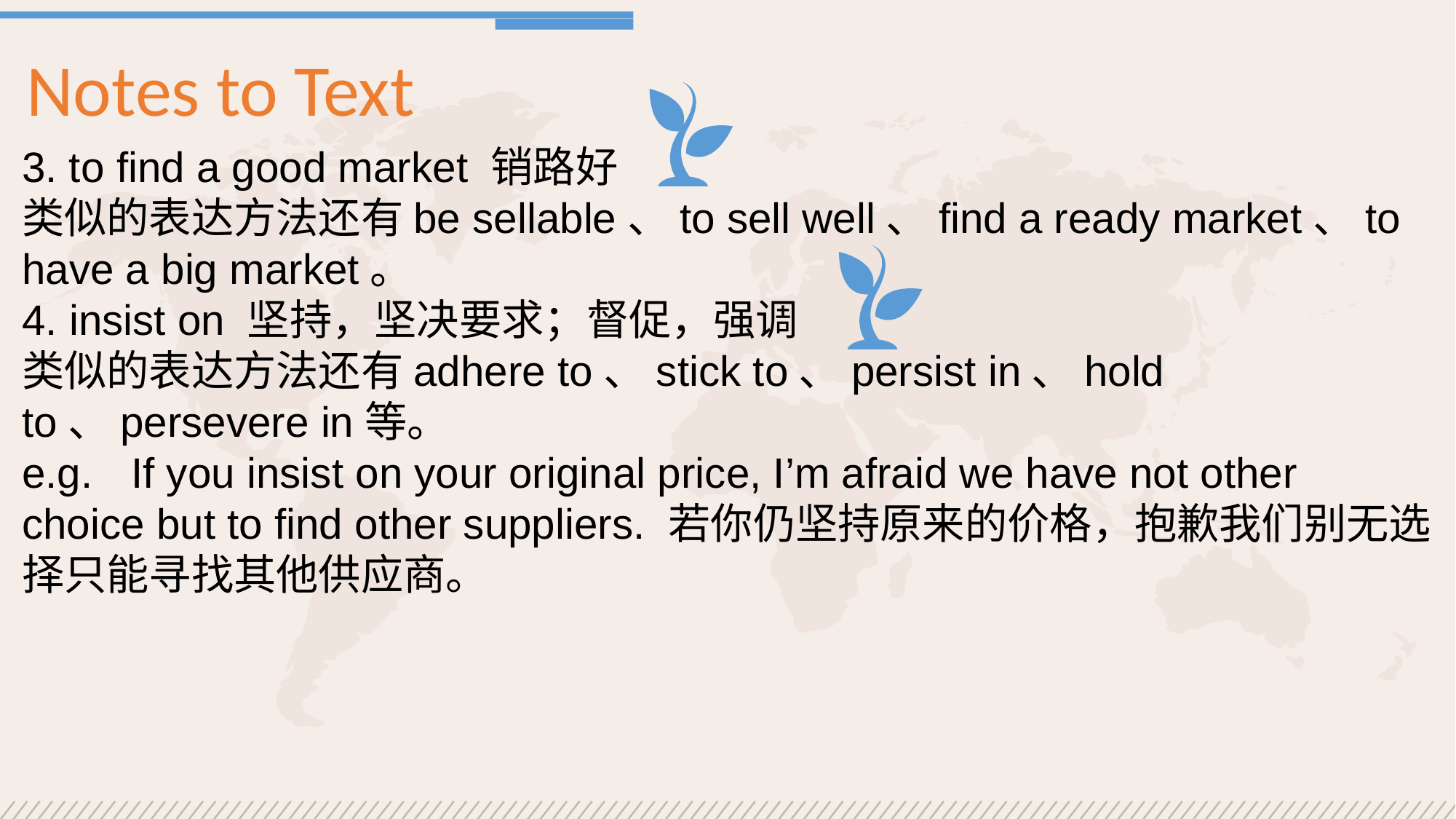

Notes to Text

3. to find a good market 销路好
类似的表达方法还有be sellable、to sell well、find a ready market、to have a big market。
4. insist on 坚持，坚决要求；督促，强调
类似的表达方法还有adhere to、stick to、persist in、hold to、persevere in等。
e.g.	If you insist on your original price, I’m afraid we have not other choice but to find other suppliers. 若你仍坚持原来的价格，抱歉我们别无选择只能寻找其他供应商。